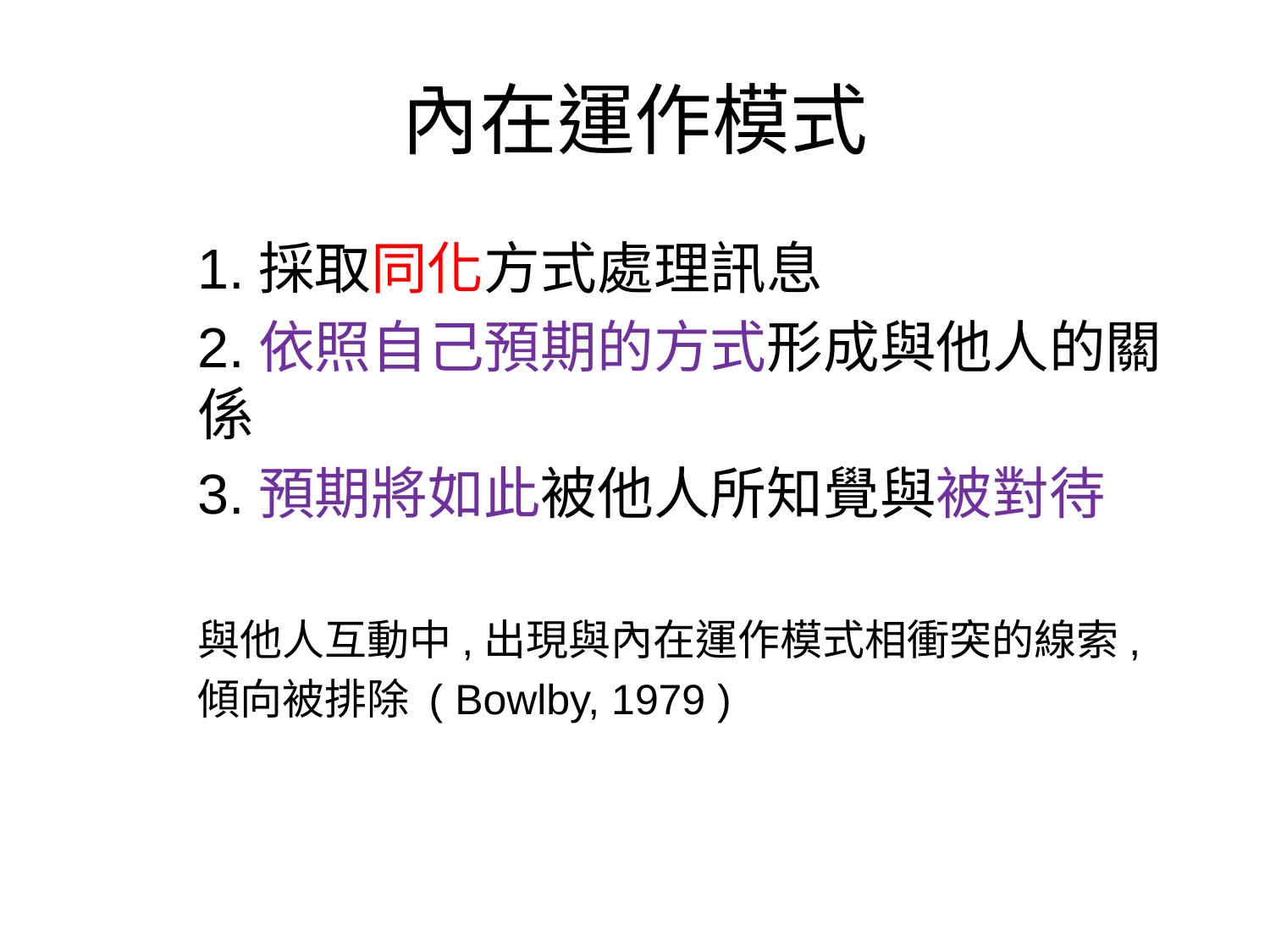

# 內在運作模式
1.採取同化方式處理訊息
2.依照自己預期的方式形成與他人的關係
3.預期將如此被他人所知覺與被對待

與他人互動中,出現與內在運作模式相衝突的線索,
傾向被排除 ( Bowlby, 1979 )